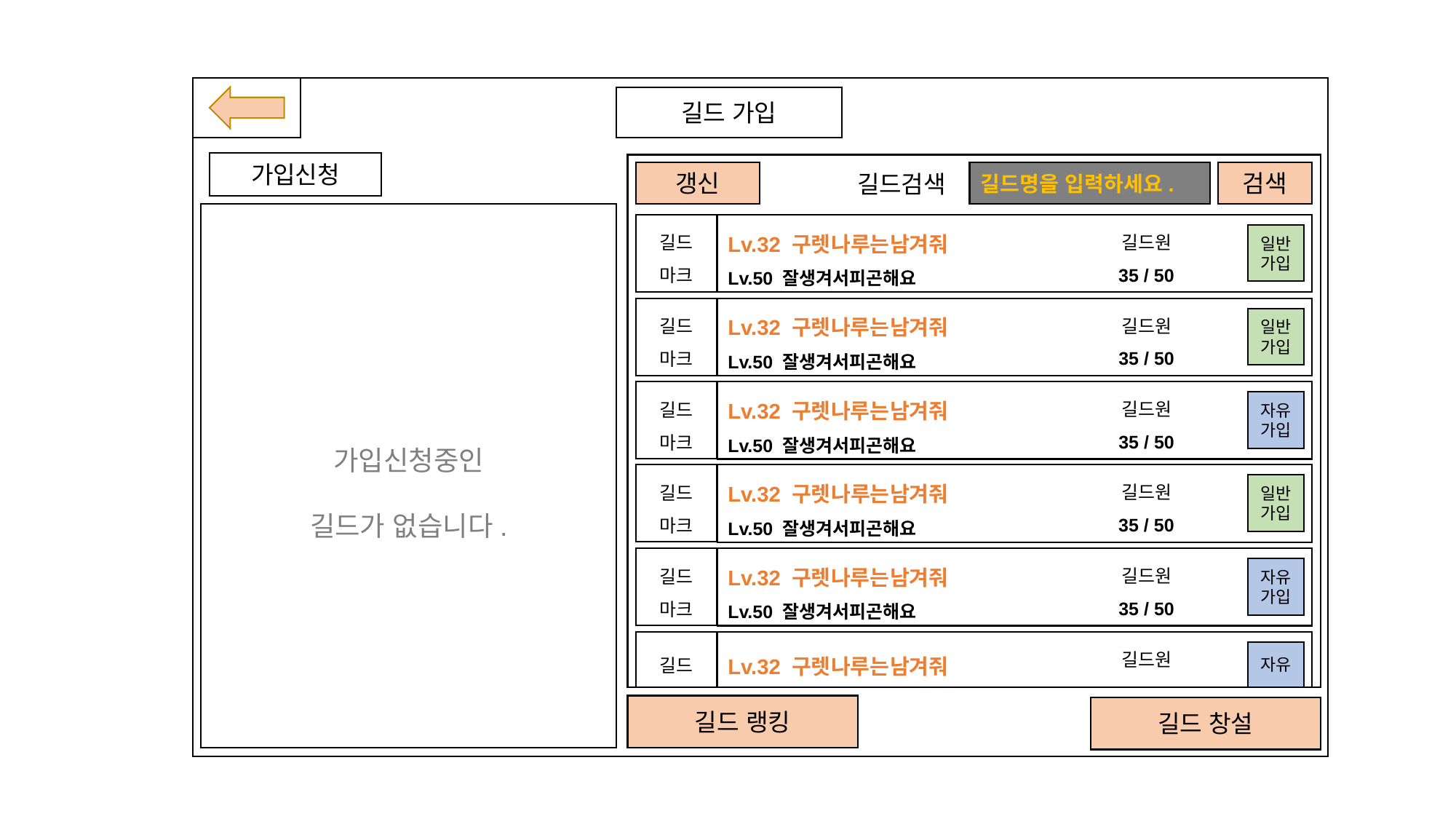

길드 가입
가입신청

갱신
길드명을 입력하세요.
검색
길드검색
가입신청중인
길드가 없습니다.
길드
마크
Lv.32 구렛나루는남겨줘
Lv.50 잘생겨서피곤해요
길드원
35 / 50
일반
가입
길드
마크
Lv.32 구렛나루는남겨줘
Lv.50 잘생겨서피곤해요
길드원
35 / 50
일반
가입
길드
마크
Lv.32 구렛나루는남겨줘
Lv.50 잘생겨서피곤해요
길드원
35 / 50
자유
가입
길드
마크
Lv.32 구렛나루는남겨줘
Lv.50 잘생겨서피곤해요
길드원
35 / 50
일반
가입
길드
마크
Lv.32 구렛나루는남겨줘
Lv.50 잘생겨서피곤해요
길드원
35 / 50
자유
가입
길드
Lv.32 구렛나루는남겨줘
길드원
자유
길드 랭킹
길드 창설